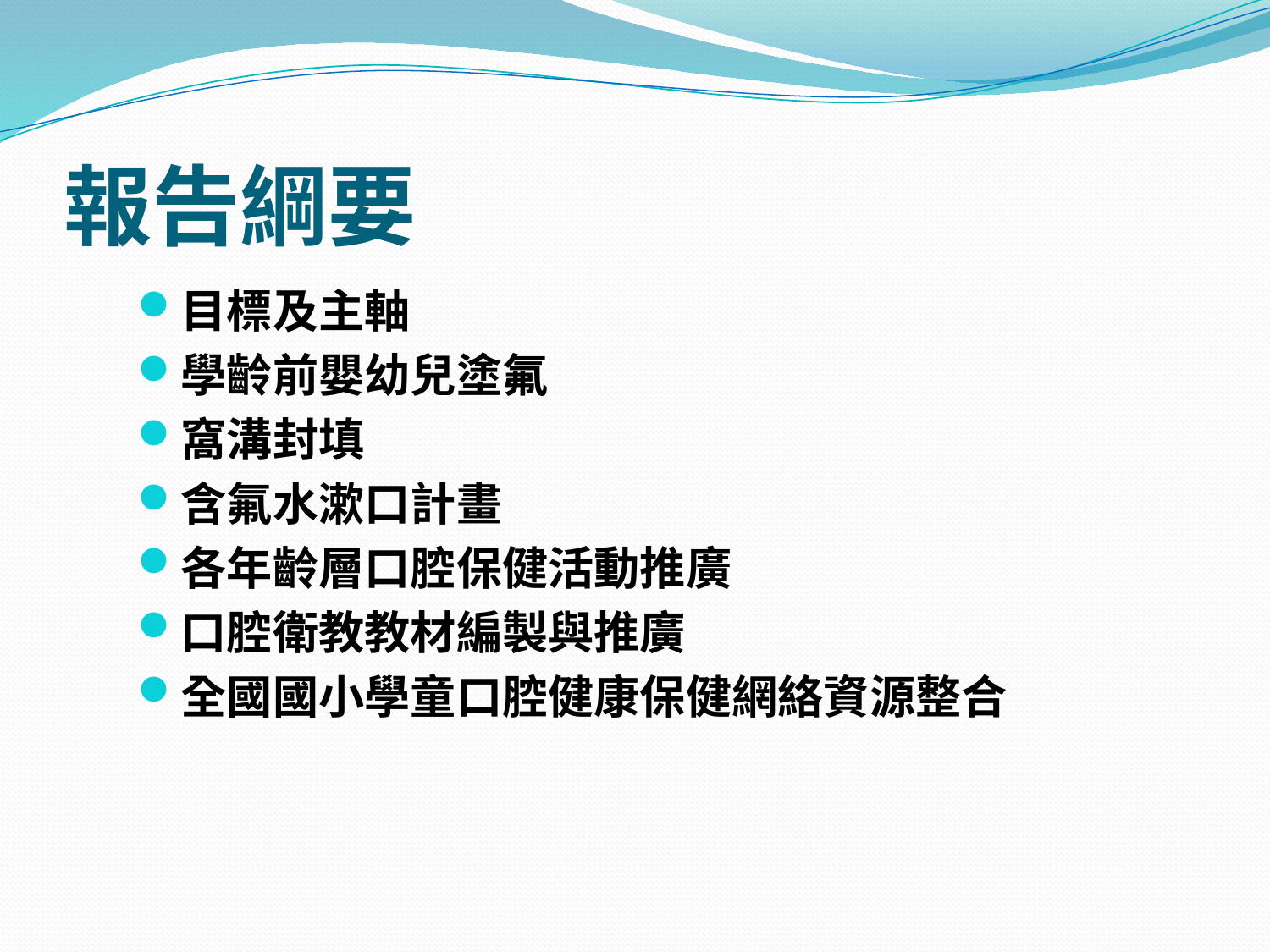

# 報告綱要
目標及主軸
學齡前嬰幼兒塗氟
窩溝封填
含氟水漱口計畫
各年齡層口腔保健活動推廣
口腔衛教教材編製與推廣
全國國小學童口腔健康保健網絡資源整合